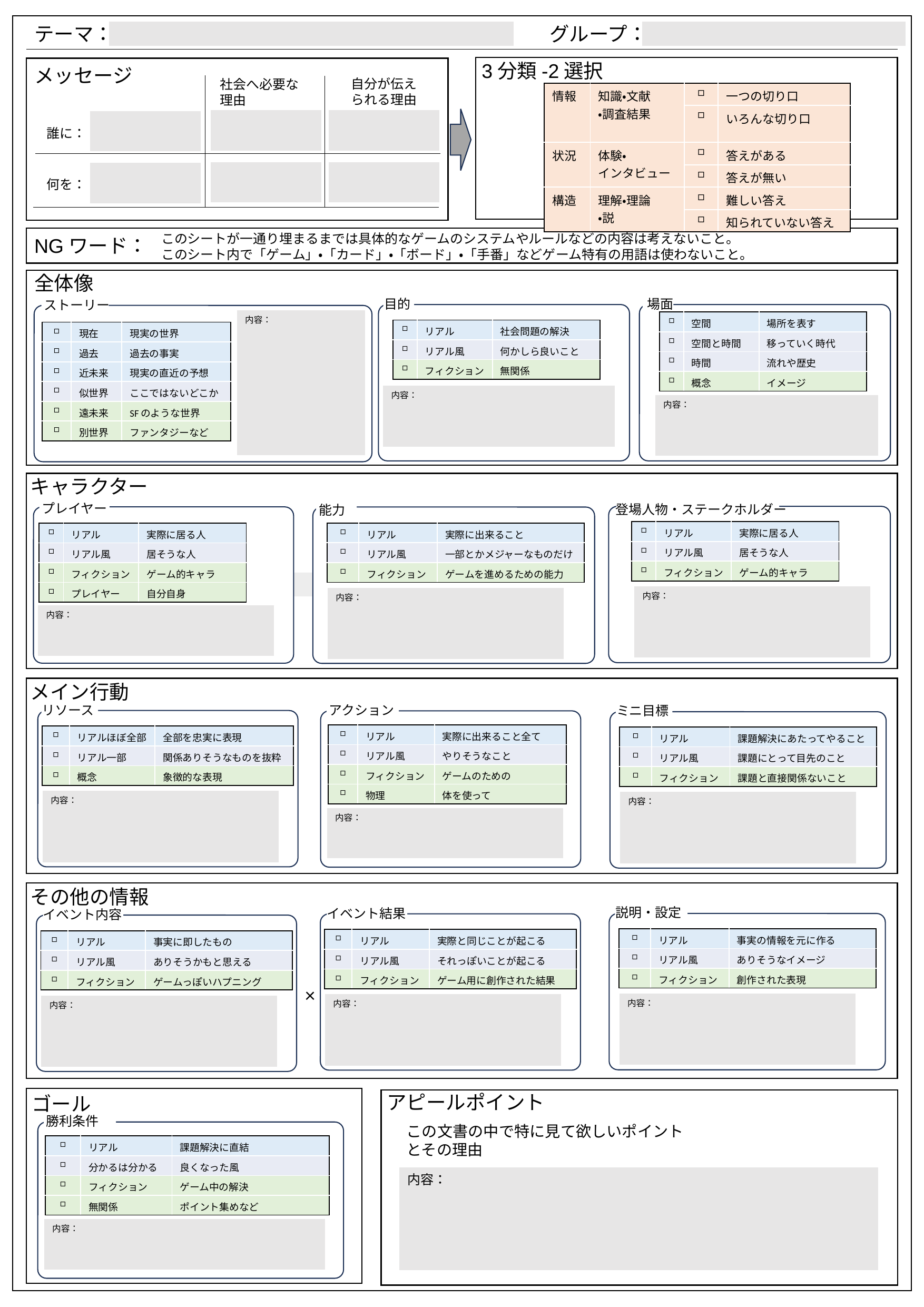

テーマ：
グループ：

3分類-2選択

メッセージ
自分が伝え
られる理由
社会へ必要な理由
| 情報 | 知識・文献 ・調査結果 | □ | 一つの切り口 |
| --- | --- | --- | --- |
|  |  | □ | いろんな切り口 |
| 状況 | 体験・ インタビュー | □ | 答えがある |
|  |  | □ | 答えが無い |
| 構造 | 理解・理論 ・説 | □ | 難しい答え |
|  |  | □ | 知られていない答え |

誰に：

何を：
このシートが一通り埋まるまでは具体的なゲームのシステムやルールなどの内容は考えないこと。
このシート内で「ゲーム」・「カード」・「ボード」・「手番」などゲーム特有の用語は使わないこと。

NGワード：
全体像

目的
場面
ストーリー

内容：

| □ | 空間 | 場所を表す |
| --- | --- | --- |
| □ | 空間と時間 | 移っていく時代 |
| □ | 時間 | 流れや歴史 |
| □ | 概念 | イメージ |
| □ | リアル | 社会問題の解決 |
| --- | --- | --- |
| □ | リアル風 | 何かしら良いこと |
| □ | フィクション | 無関係 |
| □ | 現在 | 現実の世界 |
| --- | --- | --- |
| □ | 過去 | 過去の事実 |
| □ | 近未来 | 現実の直近の予想 |
| □ | 似世界 | ここではないどこか |
| □ | 遠未来 | SFのような世界 |
| □ | 別世界 | ファンタジーなど |
内容：

内容：

キャラクター

プレイヤー

登場人物・ステークホルダー
能力

| □ | リアル | 実際に居る人 |
| --- | --- | --- |
| □ | リアル風 | 居そうな人 |
| □ | フィクション | ゲーム的キャラ |
| □ | リアル | 実際に出来ること |
| --- | --- | --- |
| □ | リアル風 | 一部とかメジャーなものだけ |
| □ | フィクション | ゲームを進めるための能力 |
| □ | リアル | 実際に居る人 |
| --- | --- | --- |
| □ | リアル風 | 居そうな人 |
| □ | フィクション | ゲーム的キャラ |
| □ | プレイヤー | 自分自身 |

内容：

内容：

内容：

メイン行動

アクション
リソース
ミニ目標

| □ | リアル | 実際に出来ること全て |
| --- | --- | --- |
| □ | リアル風 | やりそうなこと |
| □ | フィクション | ゲームのための |
| □ | 物理 | 体を使って |
| □ | リアルほぼ全部 | 全部を忠実に表現 |
| --- | --- | --- |
| □ | リアル一部 | 関係ありそうなものを抜粋 |
| □ | 概念 | 象徴的な表現 |
| □ | リアル | 課題解決にあたってやること |
| --- | --- | --- |
| □ | リアル風 | 課題にとって目先のこと |
| □ | フィクション | 課題と直接関係ないこと |
内容：

内容：

内容：

その他の情報

説明・設定
イベント結果
イベント内容

| □ | リアル | 事実の情報を元に作る |
| --- | --- | --- |
| □ | リアル風 | ありそうなイメージ |
| □ | フィクション | 創作された表現 |
| □ | リアル | 実際と同じことが起こる |
| --- | --- | --- |
| □ | リアル風 | それっぽいことが起こる |
| □ | フィクション | ゲーム用に創作された結果 |
| □ | リアル | 事実に即したもの |
| --- | --- | --- |
| □ | リアル風 | ありそうかもと思える |
| □ | フィクション | ゲームっぽいハプニング |
×
内容：

内容：

内容：

アピールポイント
ゴール

勝利条件

この文書の中で特に見て欲しいポイントとその理由

| □ | リアル | 課題解決に直結 |
| --- | --- | --- |
| □ | 分かるは分かる | 良くなった風 |
| □ | フィクション | ゲーム中の解決 |
| □ | 無関係 | ポイント集めなど |
内容：

内容：